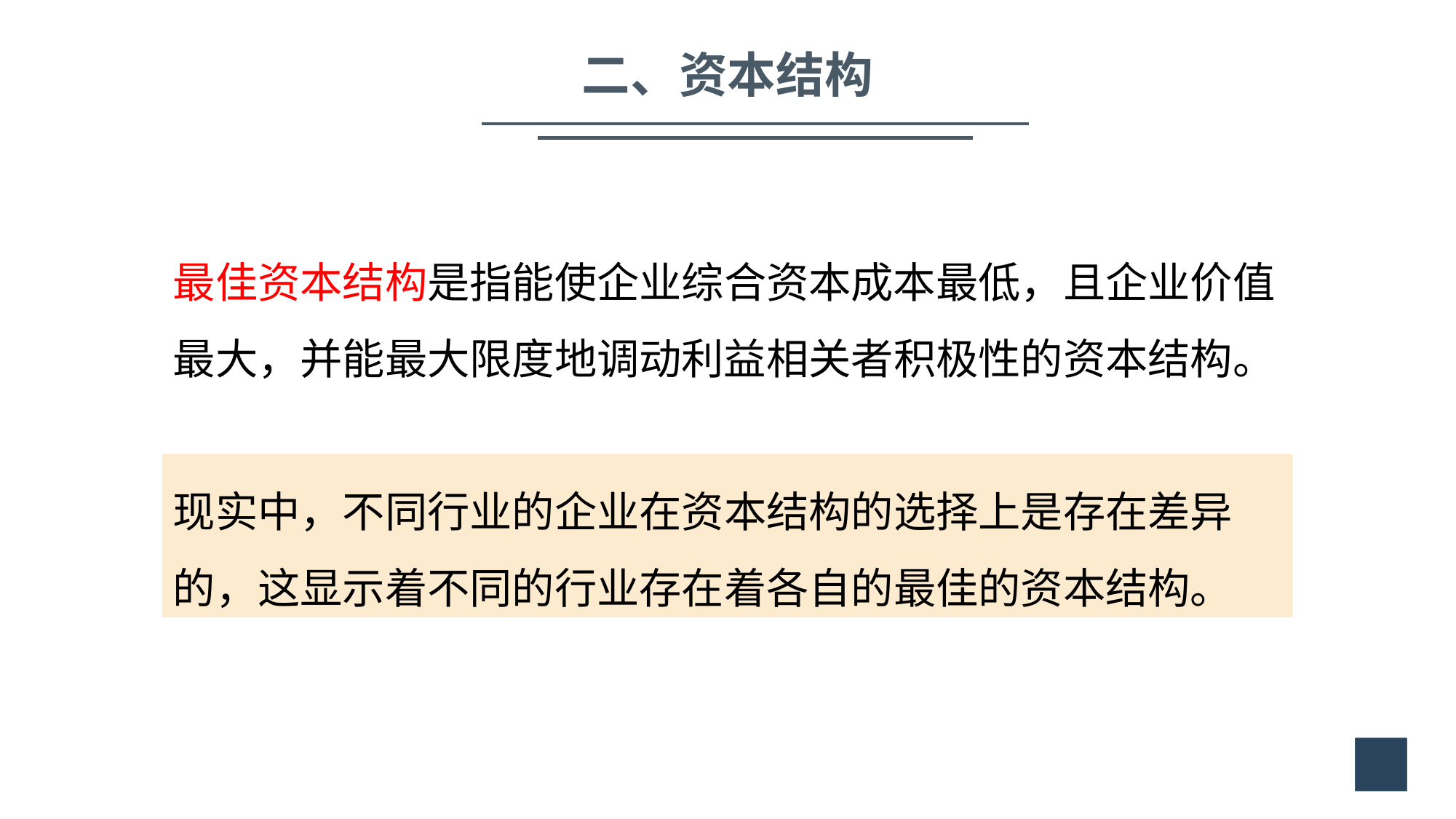

二、资本结构
最佳资本结构是指能使企业综合资本成本最低，且企业价值最大，并能最大限度地调动利益相关者积极性的资本结构。
现实中，不同行业的企业在资本结构的选择上是存在差异的，这显示着不同的行业存在着各自的最佳的资本结构。
11